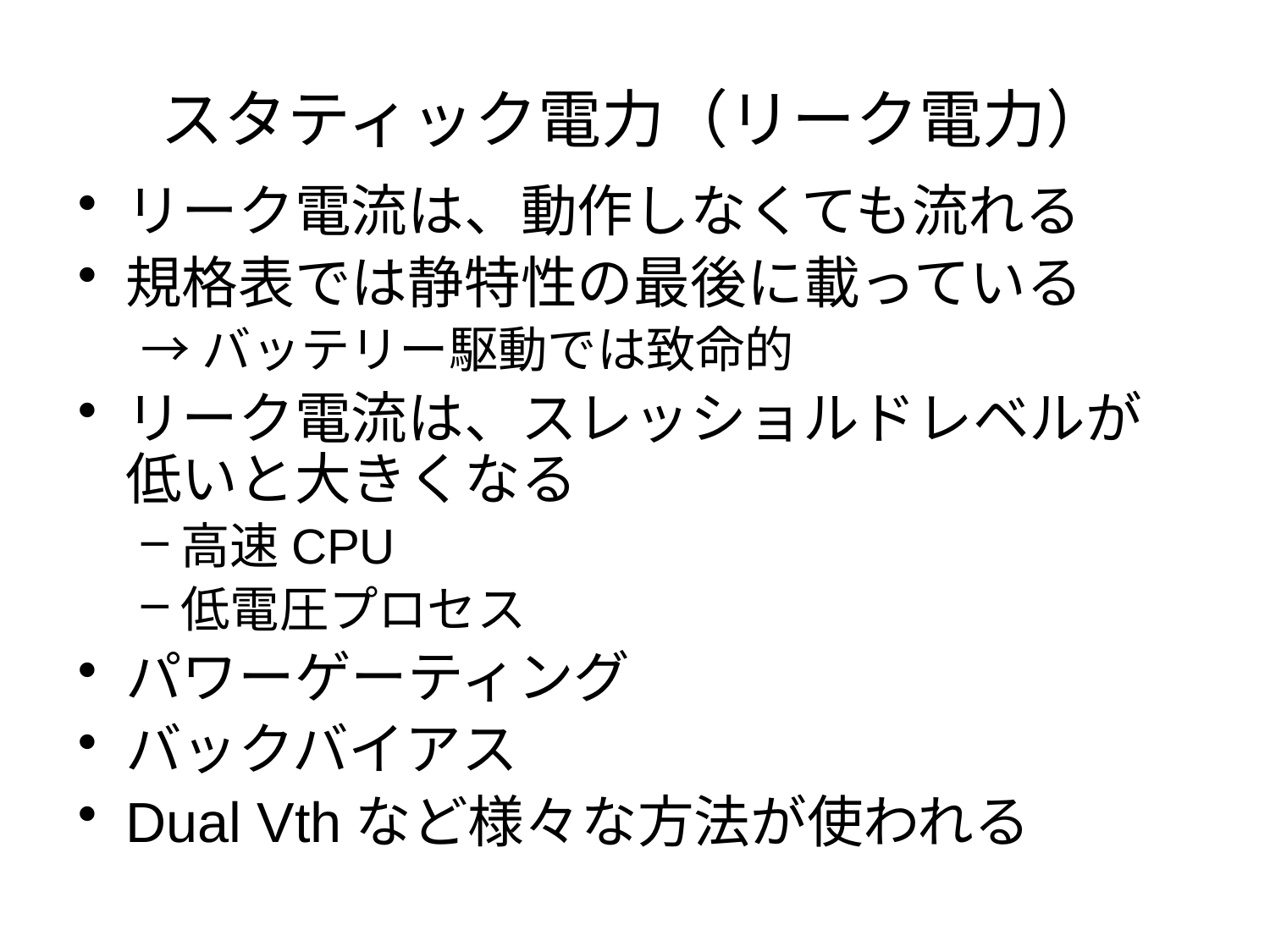

# スタティック電力（リーク電力）
リーク電流は、動作しなくても流れる
規格表では静特性の最後に載っている
→バッテリー駆動では致命的
リーク電流は、スレッショルドレベルが低いと大きくなる
高速CPU
低電圧プロセス
パワーゲーティング
バックバイアス
Dual Vthなど様々な方法が使われる